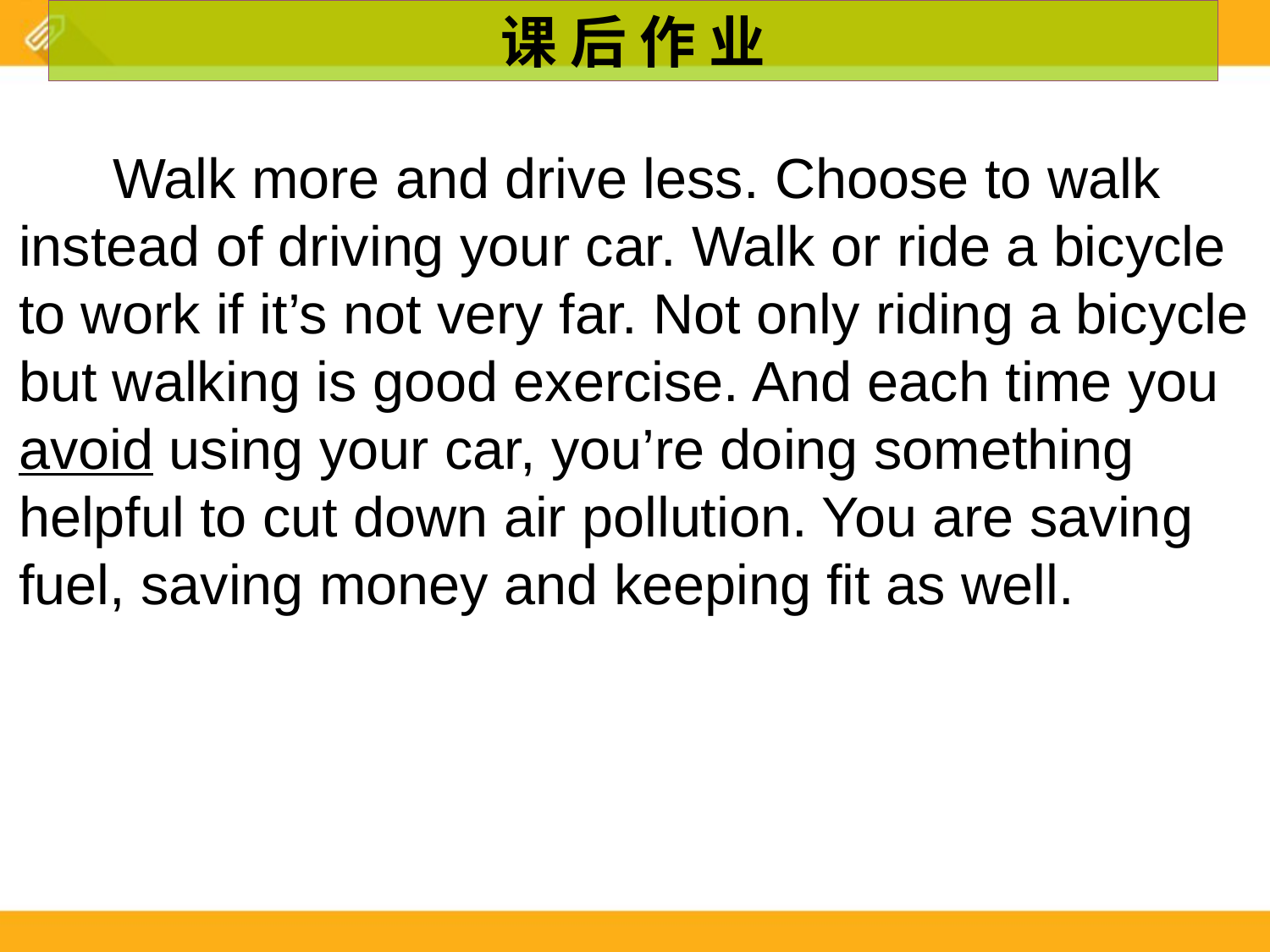

课 后 作 业
      Walk more and drive less. Choose to walk instead of driving your car. Walk or ride a bicycle to work if it’s not very far. Not only riding a bicycle but walking is good exercise. And each time you avoid using your car, you’re doing something helpful to cut down air pollution. You are saving fuel, saving money and keeping fit as well.